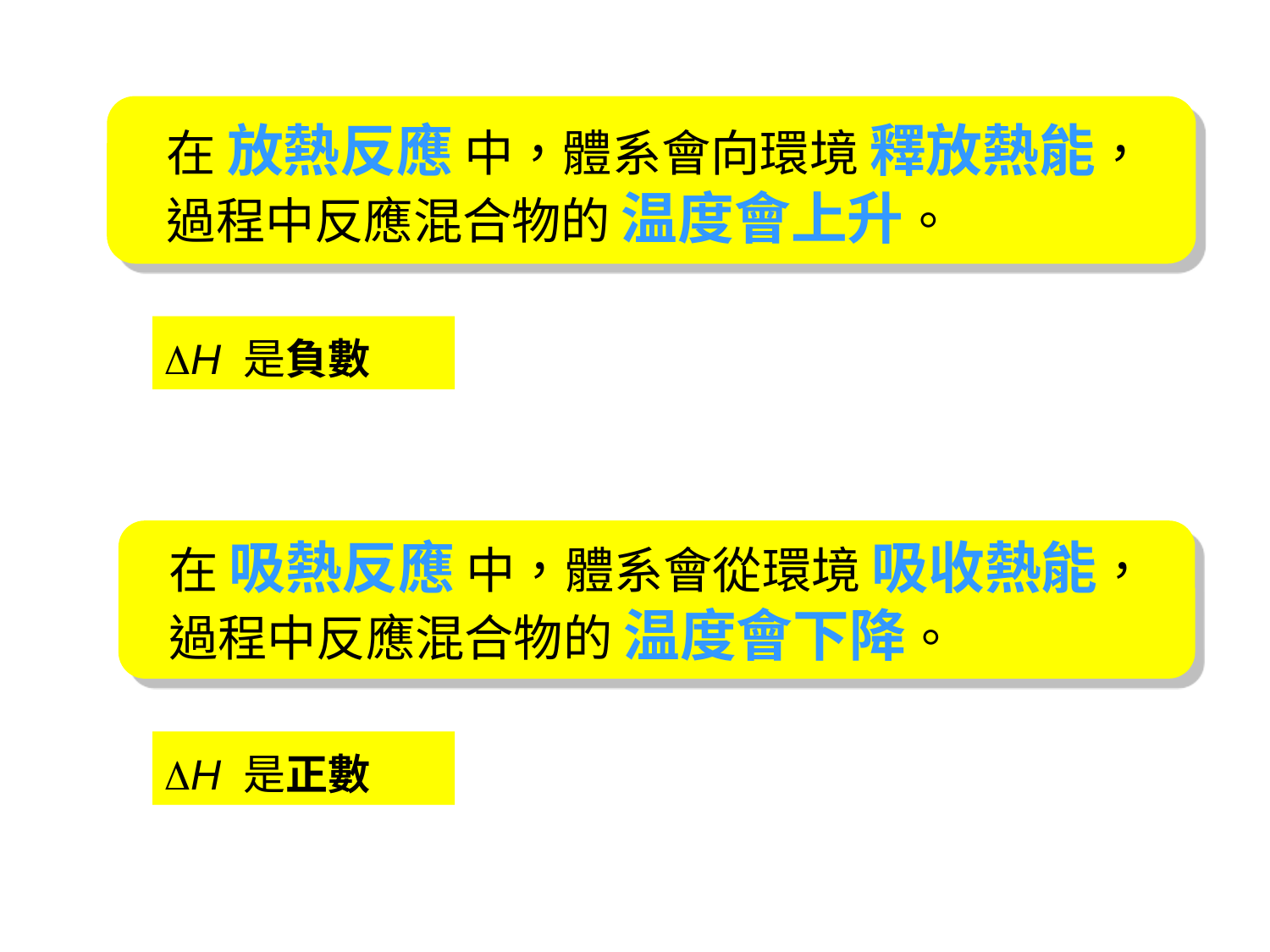

在 放熱反應 中，體系會向環境 釋放熱能，過程中反應混合物的 温度會上升。
ΔH 是負數

在 吸熱反應 中，體系會從環境 吸收熱能，過程中反應混合物的 温度會下降。
ΔH 是正數